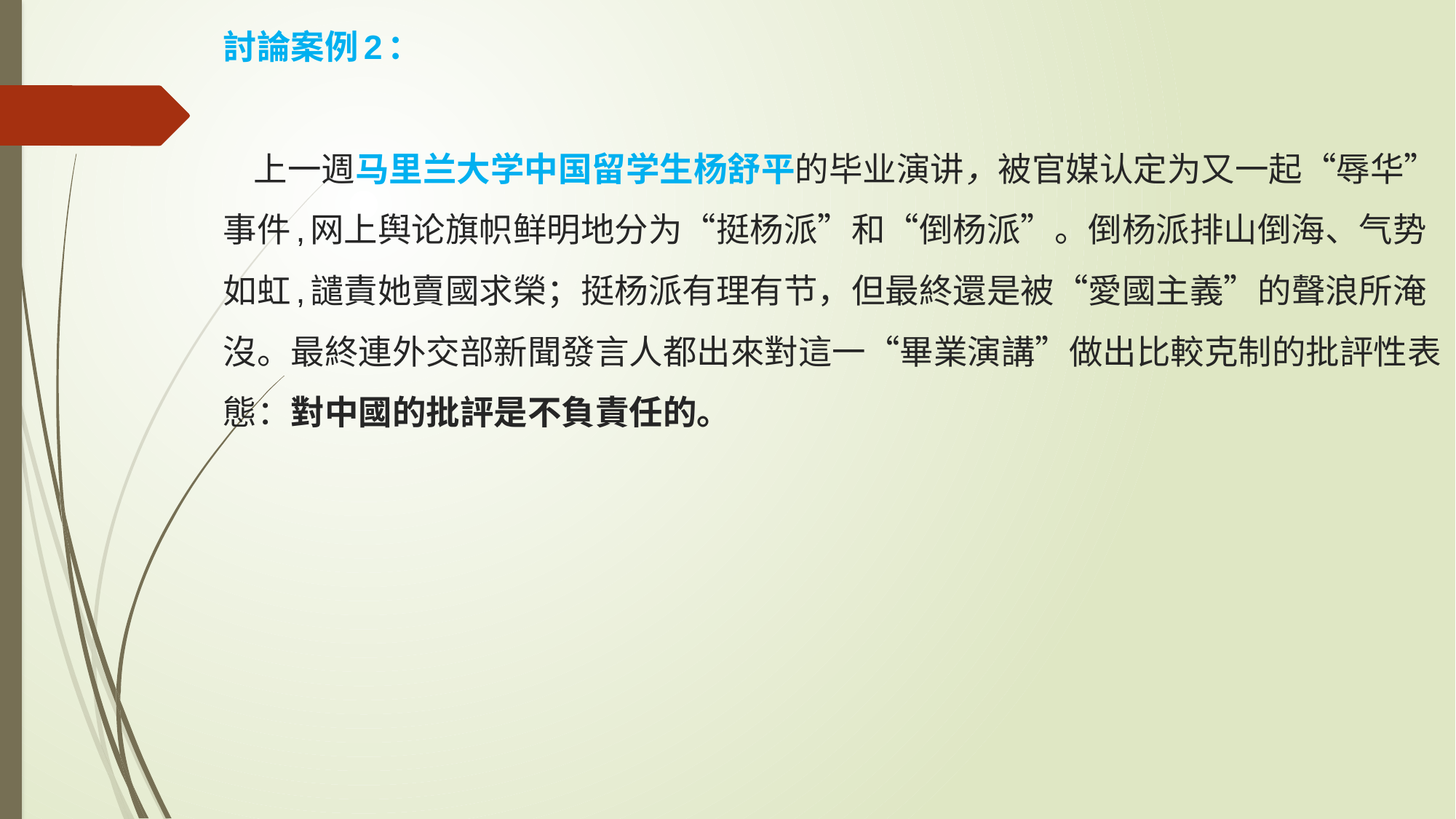

# 討論案例2： 上一週马里兰大学中国留学生杨舒平的毕业演讲，被官媒认定为又一起“辱华”事件,网上舆论旗帜鲜明地分为“挺杨派”和“倒杨派”。倒杨派排山倒海、气势如虹,譴責她賣國求榮；挺杨派有理有节，但最終還是被“愛國主義”的聲浪所淹沒。最終連外交部新聞發言人都出來對這一“畢業演講”做出比較克制的批評性表態：對中國的批評是不負責任的。